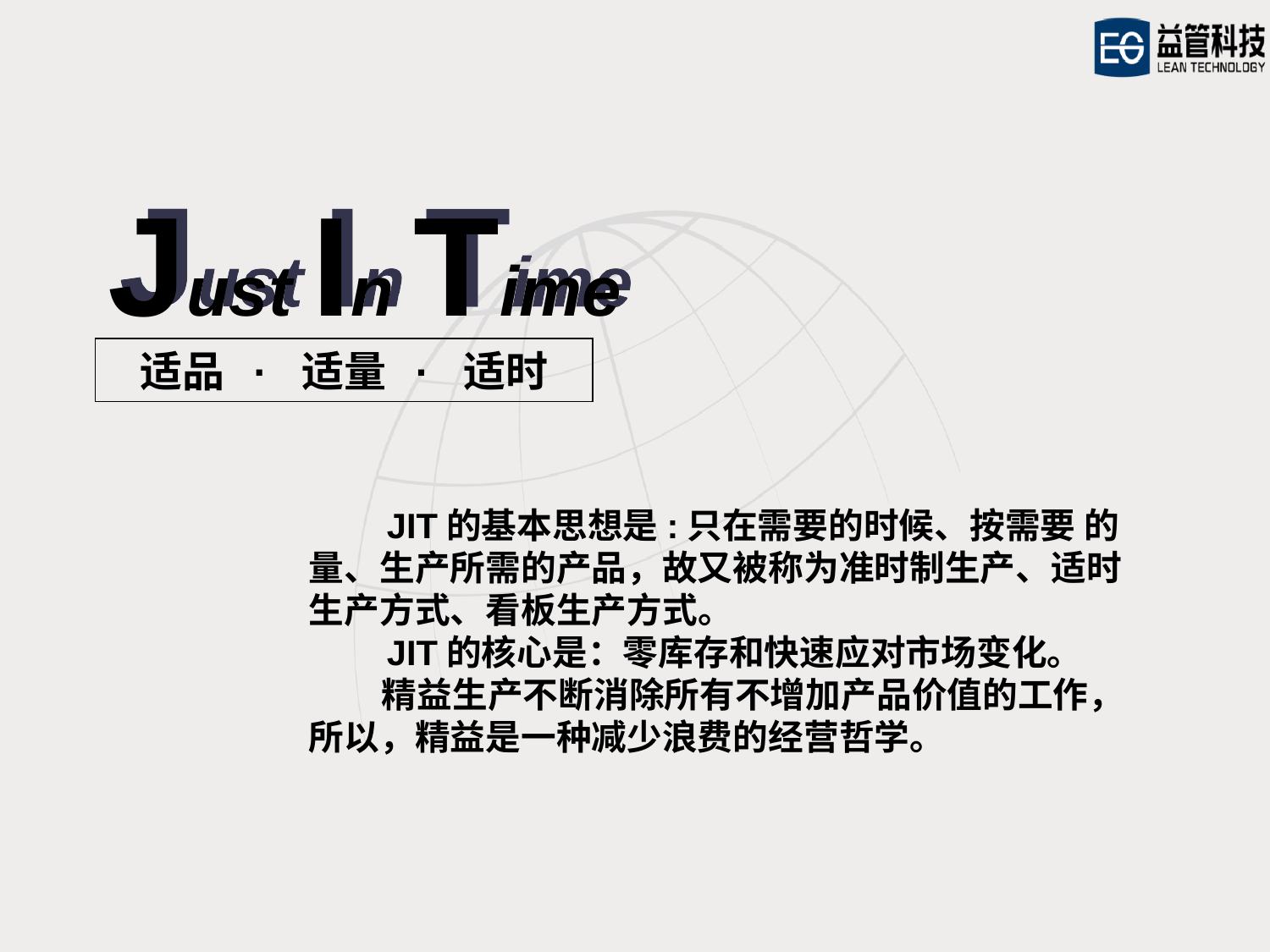

Just In Time
适品  ·  适量  ·  适时
        JIT的基本思想是:只在需要的时候、按需要 的量、生产所需的产品，故又被称为准时制生产、适时生产方式、看板生产方式。
        JIT的核心是：零库存和快速应对市场变化。
        精益生产不断消除所有不增加产品价值的工作，所以，精益是一种减少浪费的经营哲学。